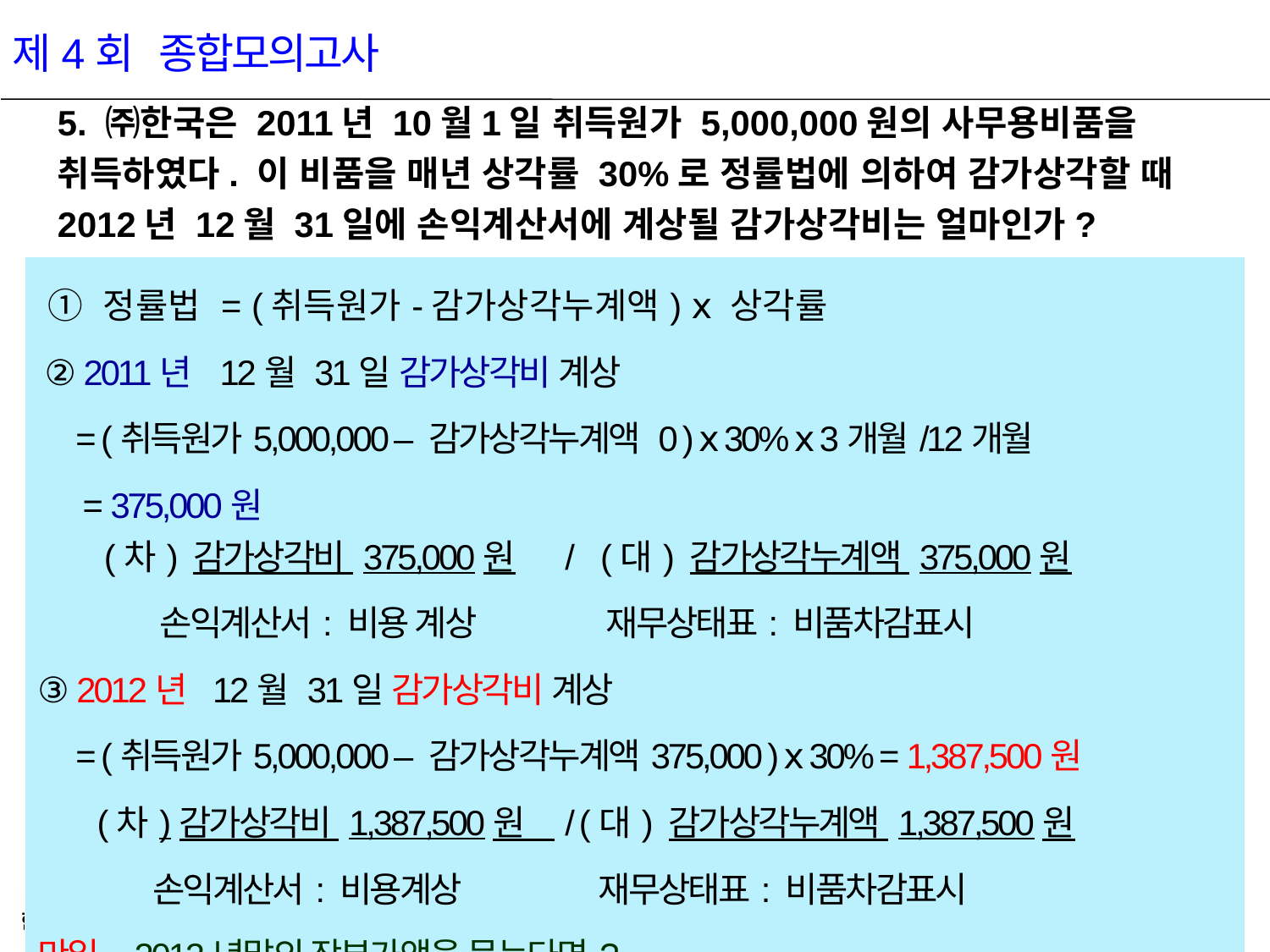

제4회   종합모의고사
5. ㈜한국은 2011년 10월1일 취득원가 5,000,000원의 사무용비품을 취득하였다. 이 비품을 매년 상각률 30%로 정률법에 의하여 감가상각할 때 2012년 12월 31일에 손익계산서에 계상될 감가상각비는 얼마인가?
| ① 정률법 = (취득원가-감가상각누계액) ⅹ 상각률 ② 2011년 12월 31일 감가상각비 계상 = (취득원가5,000,000 – 감가상각누계액 0 ) ⅹ 30% ⅹ 3개월/12개월 = 375,000원 (차) 감가상각비 375,000원 / (대) 감가상각누계액 375,000원 손익계산서: 비용 계상 재무상태표: 비품차감표시 ③ 2012년 12월 31일 감가상각비 계상 = (취득원가5,000,000 – 감가상각누계액375,000 ) ⅹ 30% = 1,387,500원 (차)감가상각비 1,387,500원 / (대) 감가상각누계액 1,387,500원 손익계산서: 비용계상 재무상태표: 비품차감표시 만일, 2012년말의 장부가액을 묻는다면? ⇒ 취득원가5,000,000 – 감가상각누계액1,762,500원 = 3,237,500원 |
| --- |
10